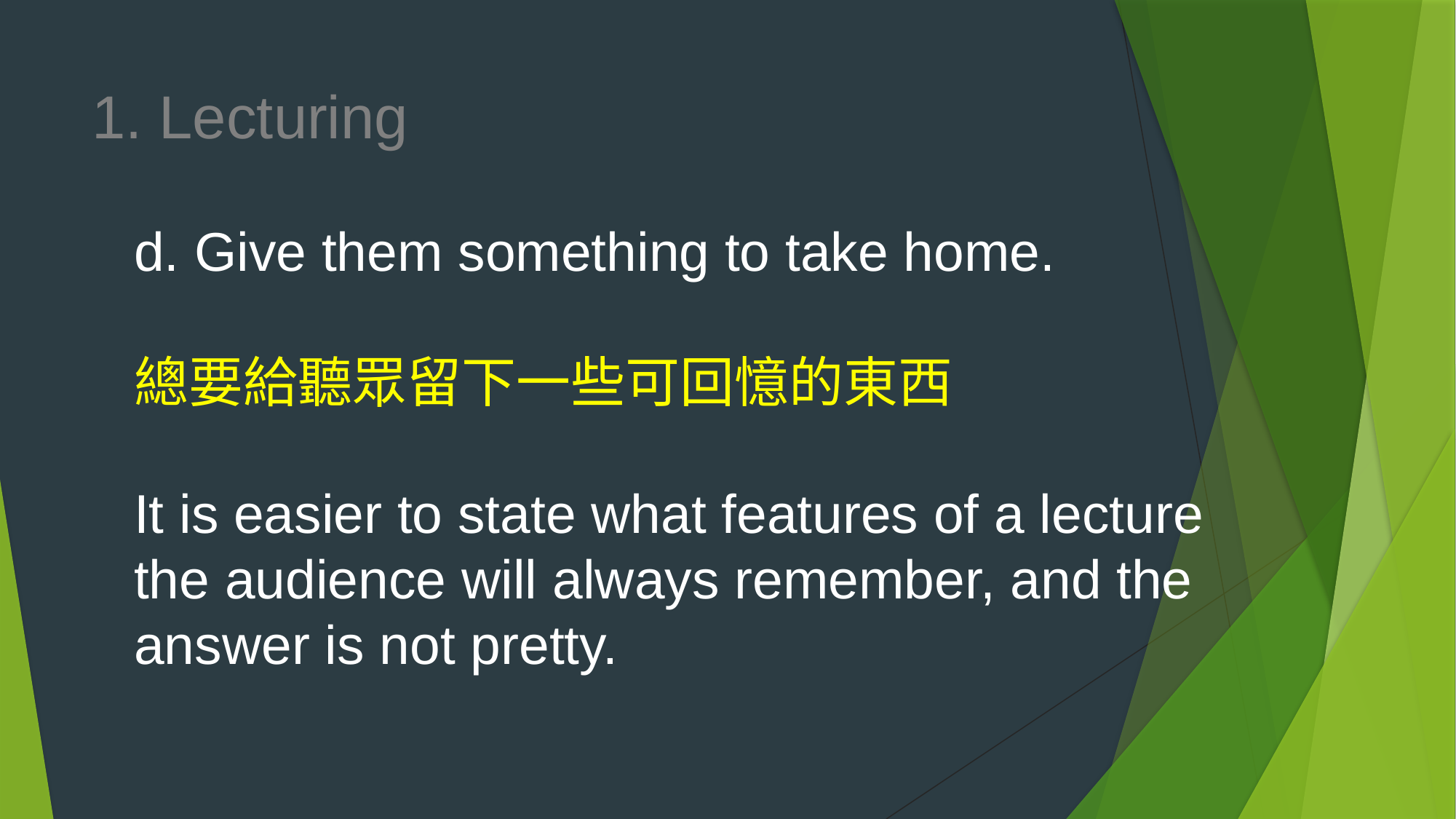

# 1. Lecturing d. Give them something to take home. 總要給聽眾留下一些可回憶的東西 It is easier to state what features of a lecture the audience will always remember, and the answer is not pretty.